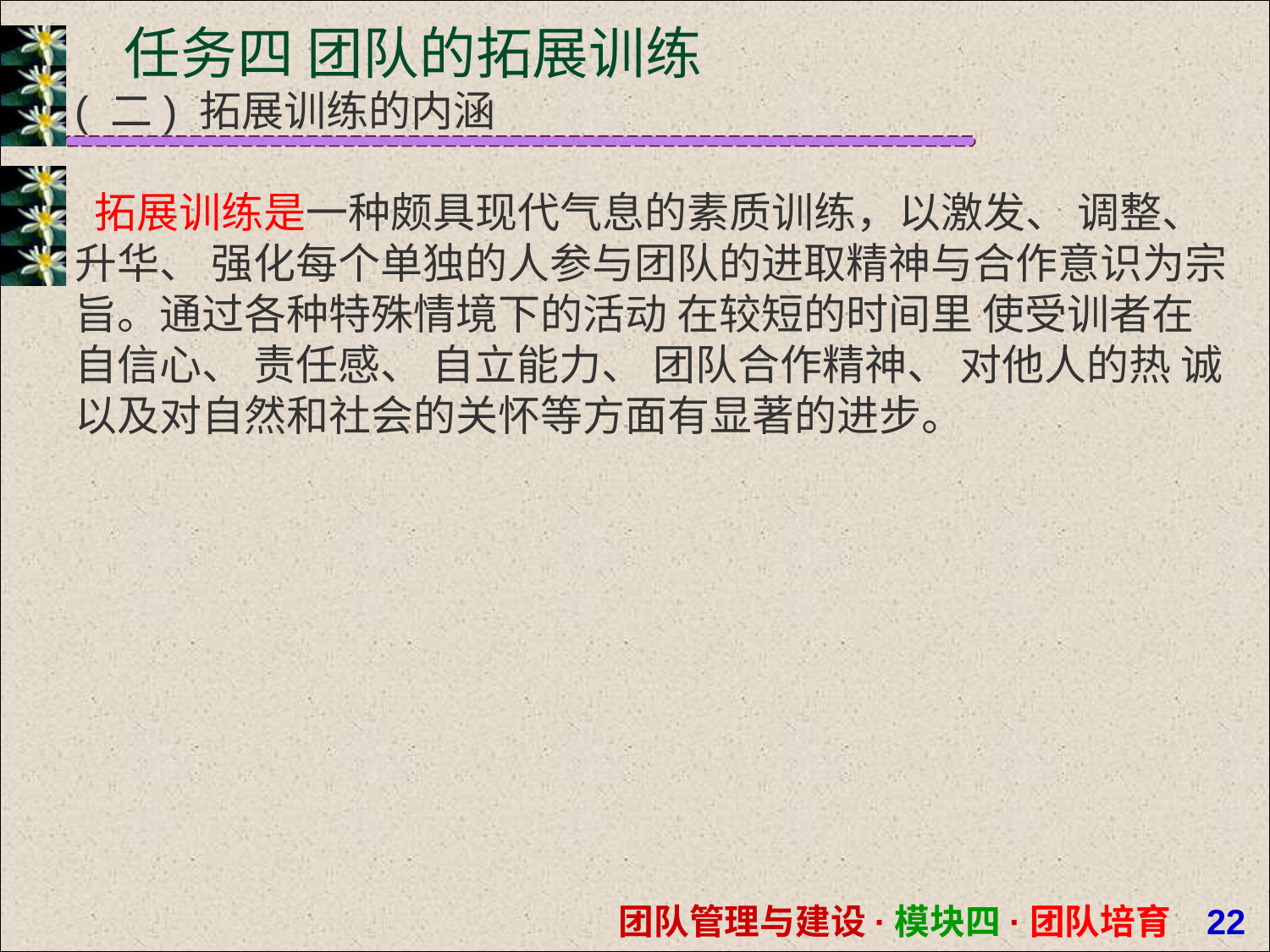

# 任务四 团队的拓展训练

( 二) 拓展训练的内涵

 拓展训练是一种颇具现代气息的素质训练，以激发、 调整、 升华、 强化每个单独的人参与团队的进取精神与合作意识为宗 旨。通过各种特殊情境下的活动 在较短的时间里 使受训者在 自信心、 责任感、 自立能力、 团队合作精神、 对他人的热 诚以及对自然和社会的关怀等方面有显著的进步。

团队管理与建设·模块四·团队培育 22